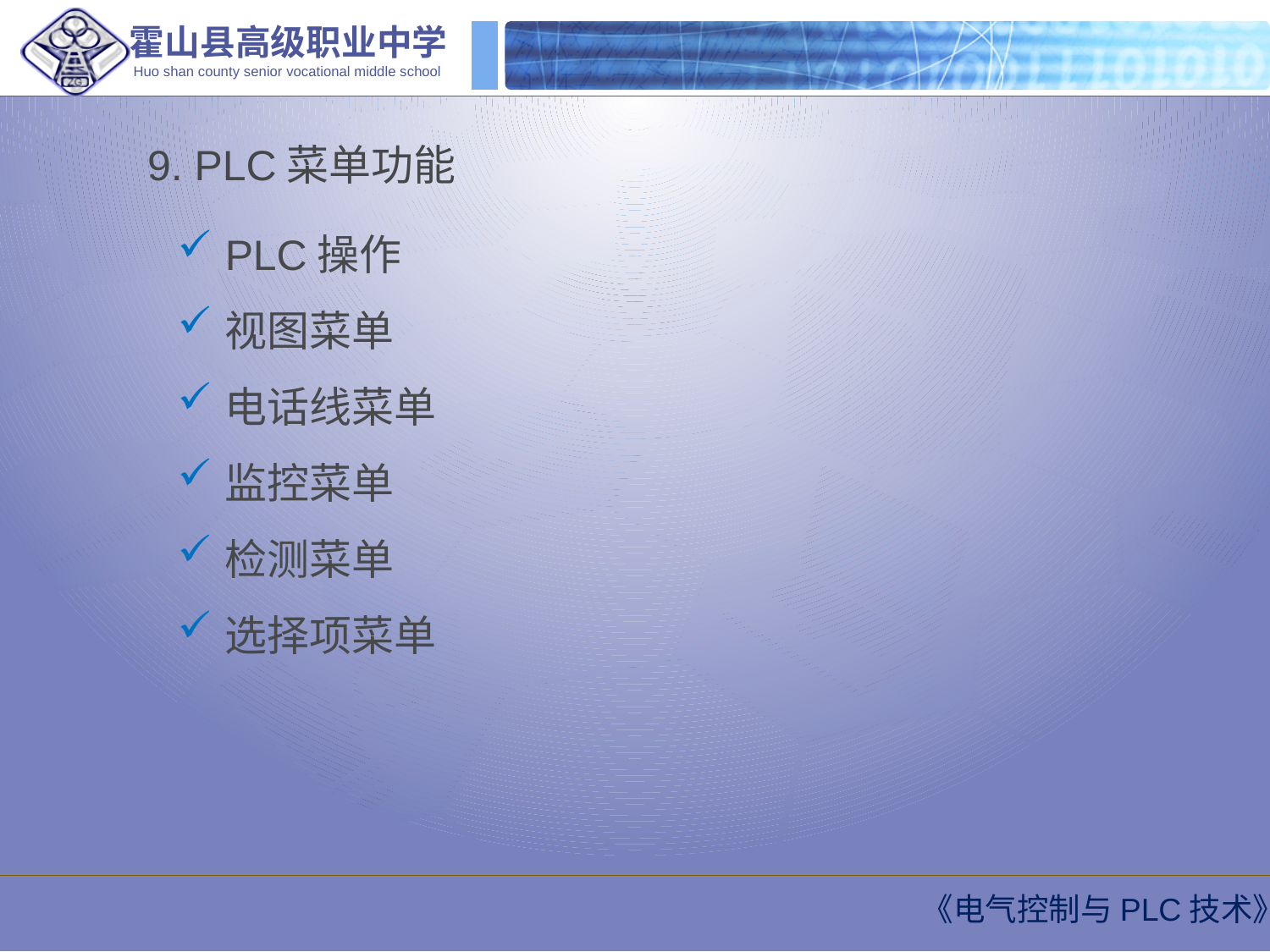

9. PLC菜单功能
PLC操作
视图菜单
电话线菜单
监控菜单
检测菜单
选择项菜单